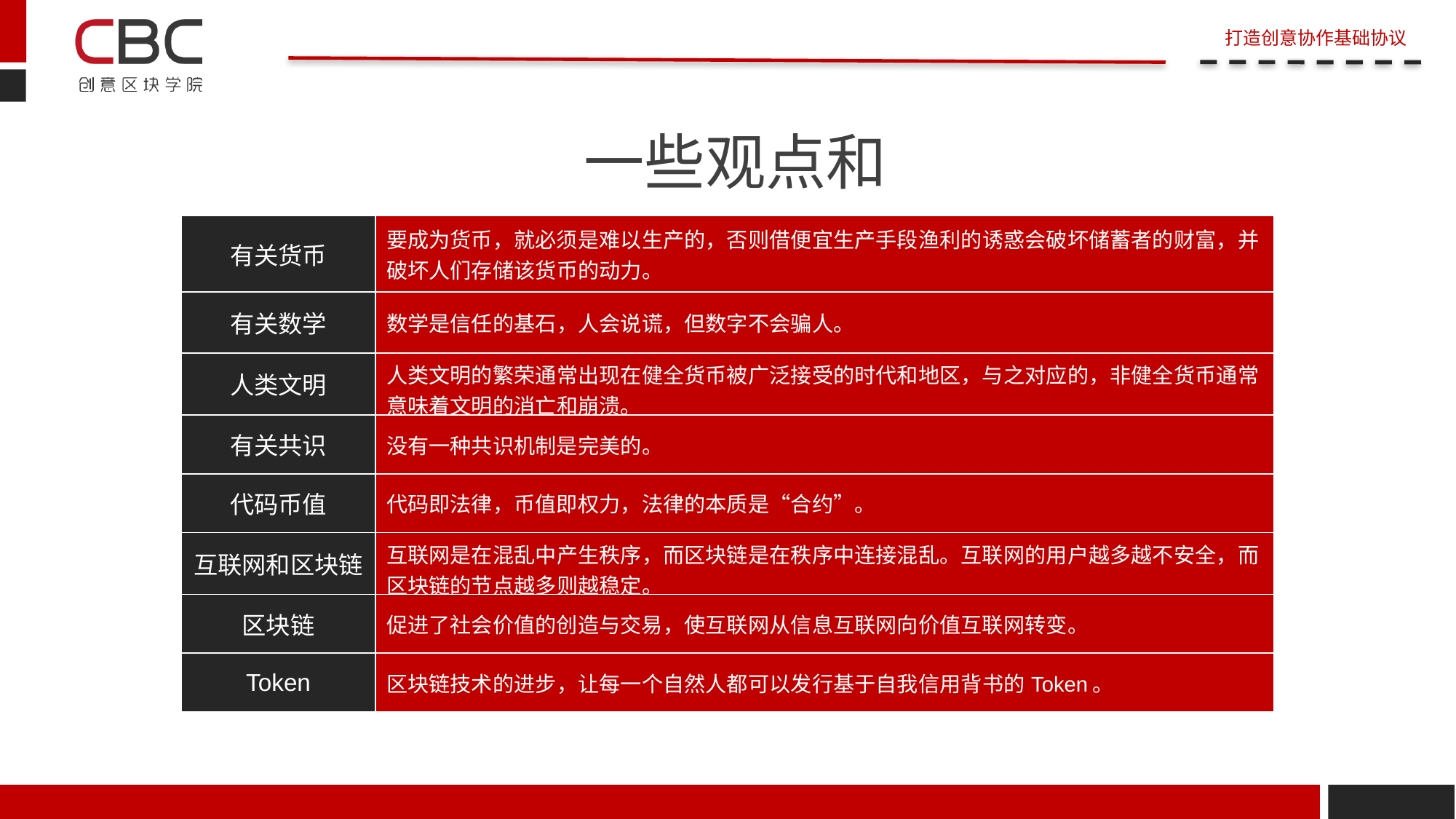

一些观点和
| 有关货币 | 要成为货币，就必须是难以生产的，否则借便宜生产手段渔利的诱惑会破坏储蓄者的财富，并破坏人们存储该货币的动力。 |
| --- | --- |
| 有关数学 | 数学是信任的基石，人会说谎，但数字不会骗人。 |
| 人类文明 | 人类文明的繁荣通常出现在健全货币被广泛接受的时代和地区，与之对应的，非健全货币通常意味着文明的消亡和崩溃。 |
| 有关共识 | 没有一种共识机制是完美的。 |
| 代码币值 | 代码即法律，币值即权力，法律的本质是“合约”。 |
| 互联网和区块链 | 互联网是在混乱中产生秩序，而区块链是在秩序中连接混乱。互联网的用户越多越不安全，而区块链的节点越多则越稳定。 |
| 区块链 | 促进了社会价值的创造与交易，使互联网从信息互联网向价值互联网转变。 |
| Token | 区块链技术的进步，让每一个自然人都可以发行基于自我信用背书的Token。 |
33